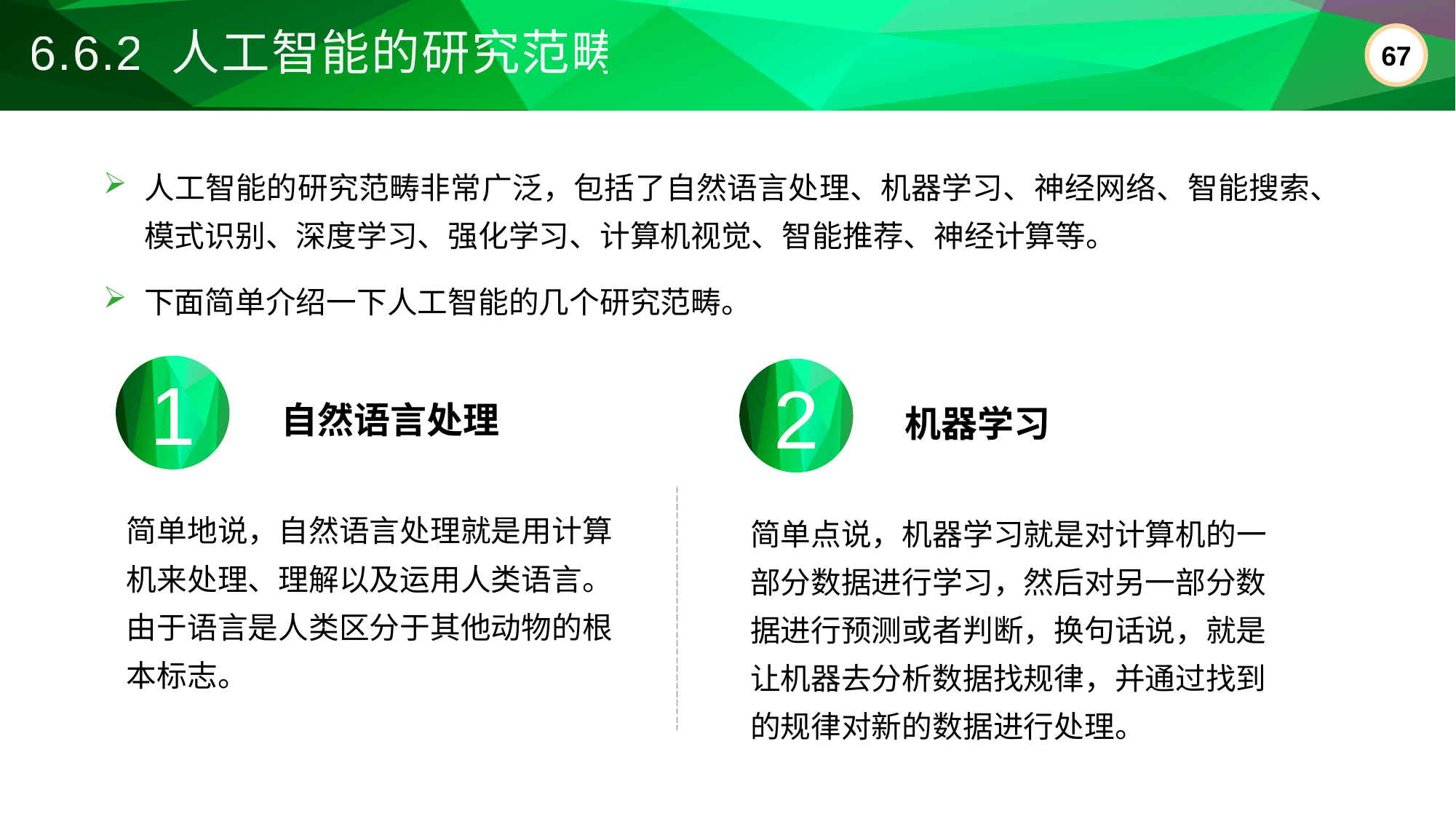

6.6.2 人工智能的研究范畴
人工智能的研究范畴非常广泛，包括了自然语言处理、机器学习、神经网络、智能搜索、模式识别、深度学习、强化学习、计算机视觉、智能推荐、神经计算等。
下面简单介绍一下人工智能的几个研究范畴。
1
2
自然语言处理
机器学习
简单地说，自然语言处理就是用计算机来处理、理解以及运用人类语言。由于语言是人类区分于其他动物的根本标志。
简单点说，机器学习就是对计算机的一部分数据进行学习，然后对另一部分数据进行预测或者判断，换句话说，就是让机器去分析数据找规律，并通过找到的规律对新的数据进行处理。